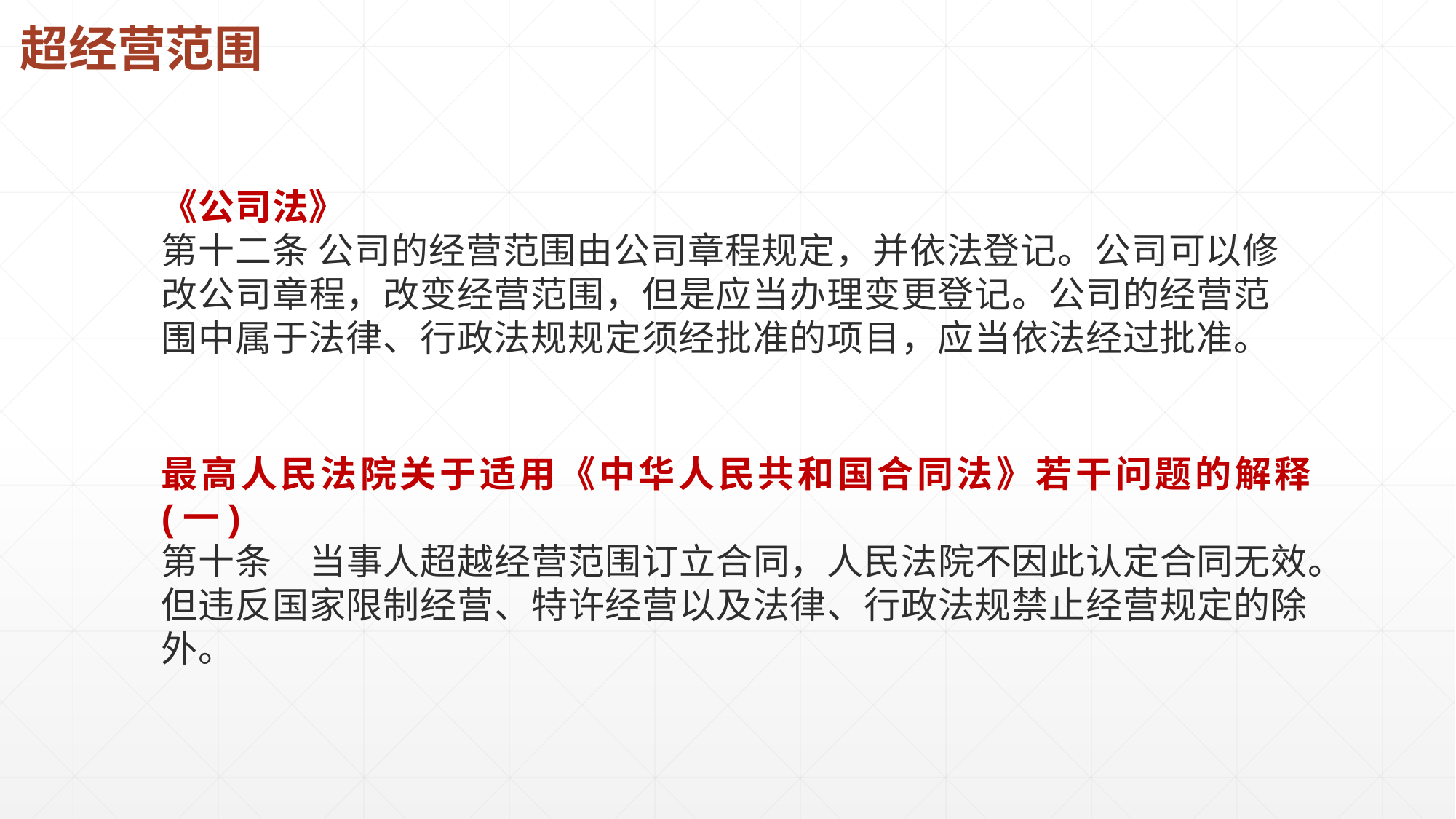

超经营范围
《公司法》
第十二条 公司的经营范围由公司章程规定，并依法登记。公司可以修改公司章程，改变经营范围，但是应当办理变更登记。公司的经营范围中属于法律、行政法规规定须经批准的项目，应当依法经过批准。
最高人民法院关于适用《中华人民共和国合同法》若干问题的解释(一)
第十条　当事人超越经营范围订立合同，人民法院不因此认定合同无效。但违反国家限制经营、特许经营以及法律、行政法规禁止经营规定的除外。